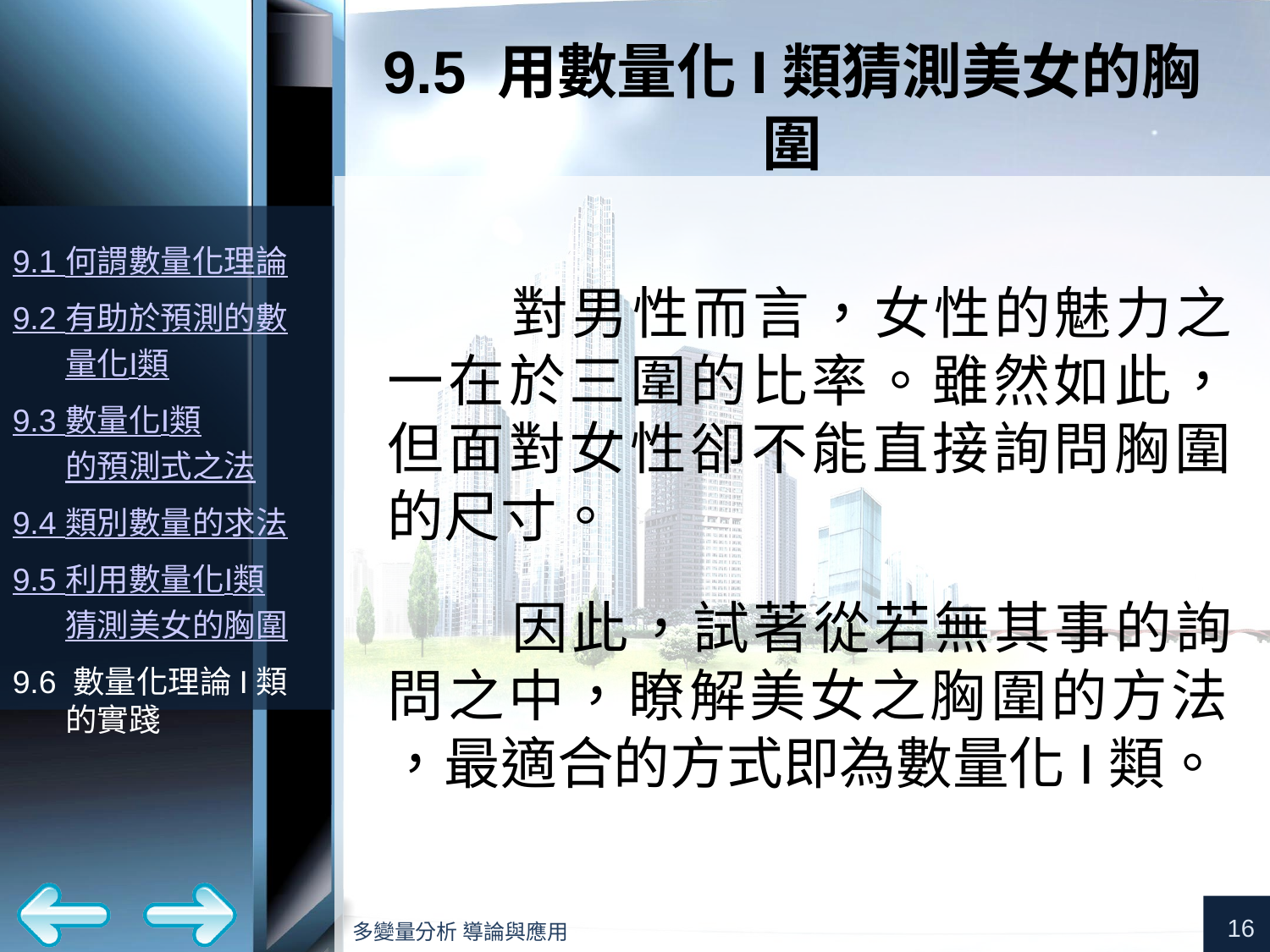

# 9.5 用數量化I類猜測美女的胸圍
對男性而言，女性的魅力之一在於三圍的比率。雖然如此，但面對女性卻不能直接詢問胸圍的尺寸。

因此，試著從若無其事的詢問之中，瞭解美女之胸圍的方法
，最適合的方式即為數量化I類。
16
多變量分析 導論與應用